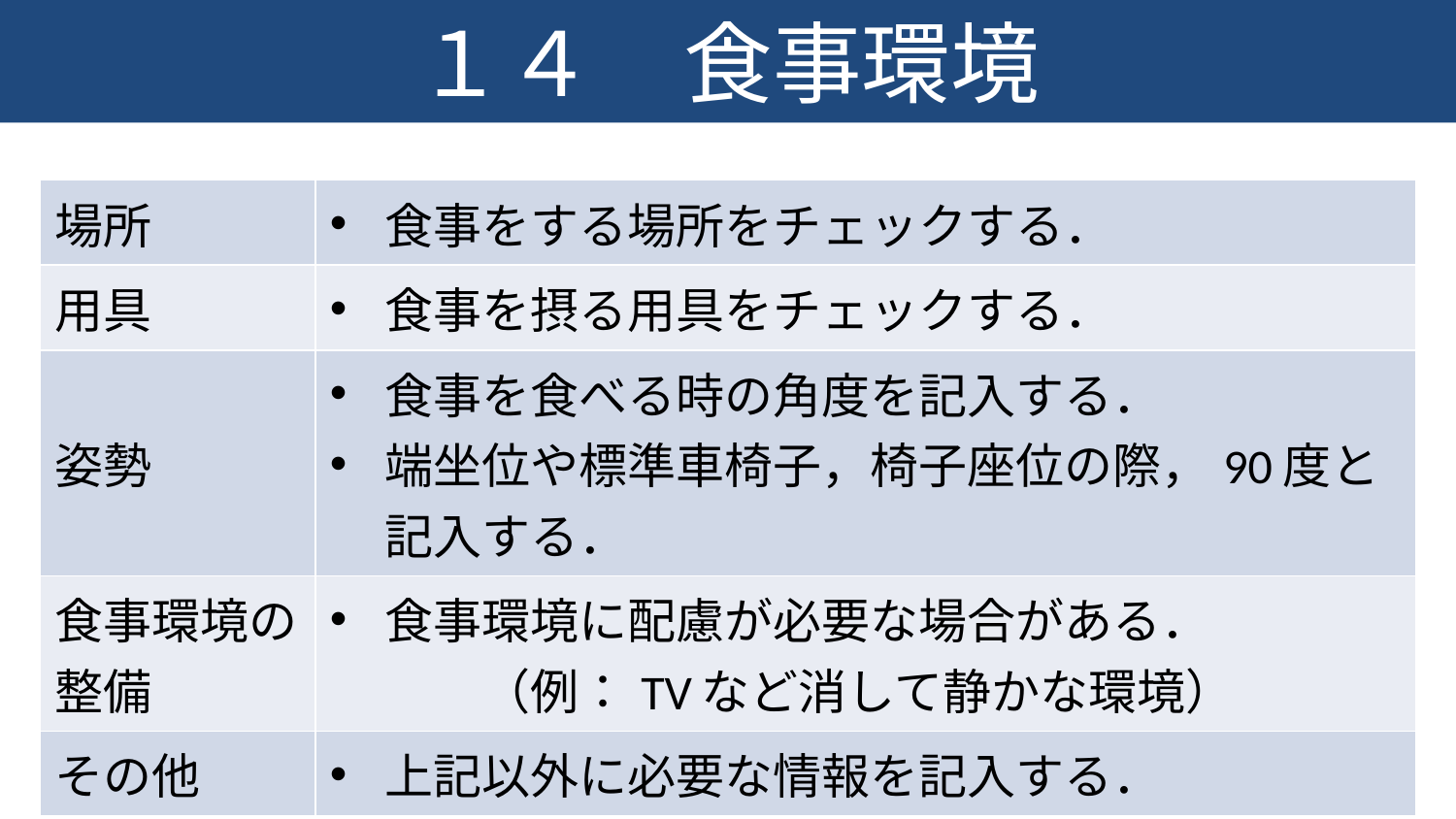

# １４　食事環境
| 場所 | 食事をする場所をチェックする． |
| --- | --- |
| 用具 | 食事を摂る用具をチェックする． |
| 姿勢 | 食事を食べる時の角度を記入する． 端坐位や標準車椅子，椅子座位の際，90度と記入する． |
| 食事環境の整備 | 食事環境に配慮が必要な場合がある．　　　　　（例：TVなど消して静かな環境） |
| その他 | 上記以外に必要な情報を記入する． |